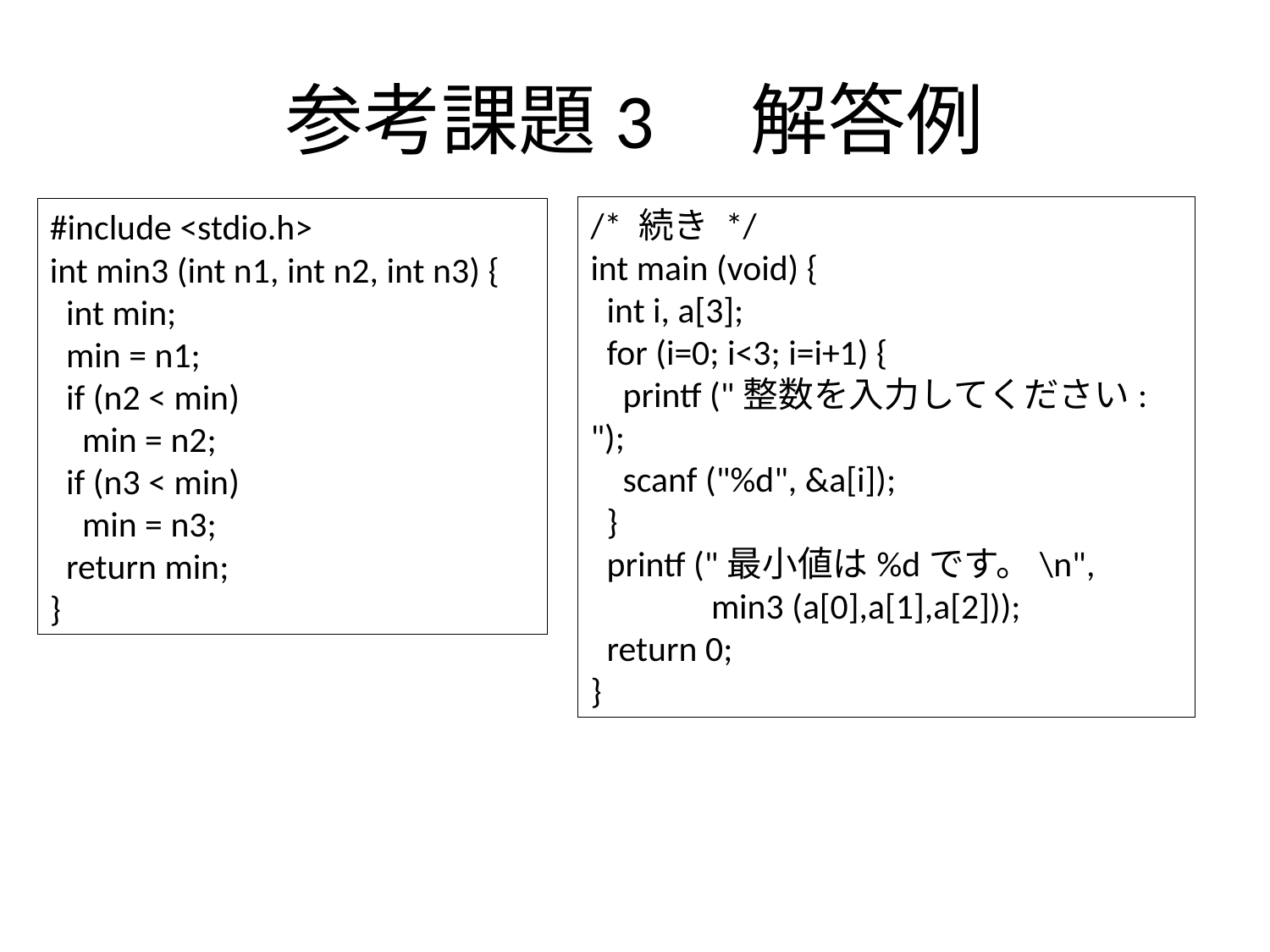

# 参考課題3　解答例
/* 続き */
int main (void) {
  int i, a[3];
  for (i=0; i<3; i=i+1) {
    printf ("整数を入力してください: ");
    scanf ("%d", &a[i]);
  }
  printf ("最小値は%dです。\n",
               min3 (a[0],a[1],a[2]));
  return 0;
}
#include <stdio.h>
int min3 (int n1, int n2, int n3) {
  int min;
  min = n1;
  if (n2 < min)
    min = n2;
  if (n3 < min)
    min = n3;
  return min;
}